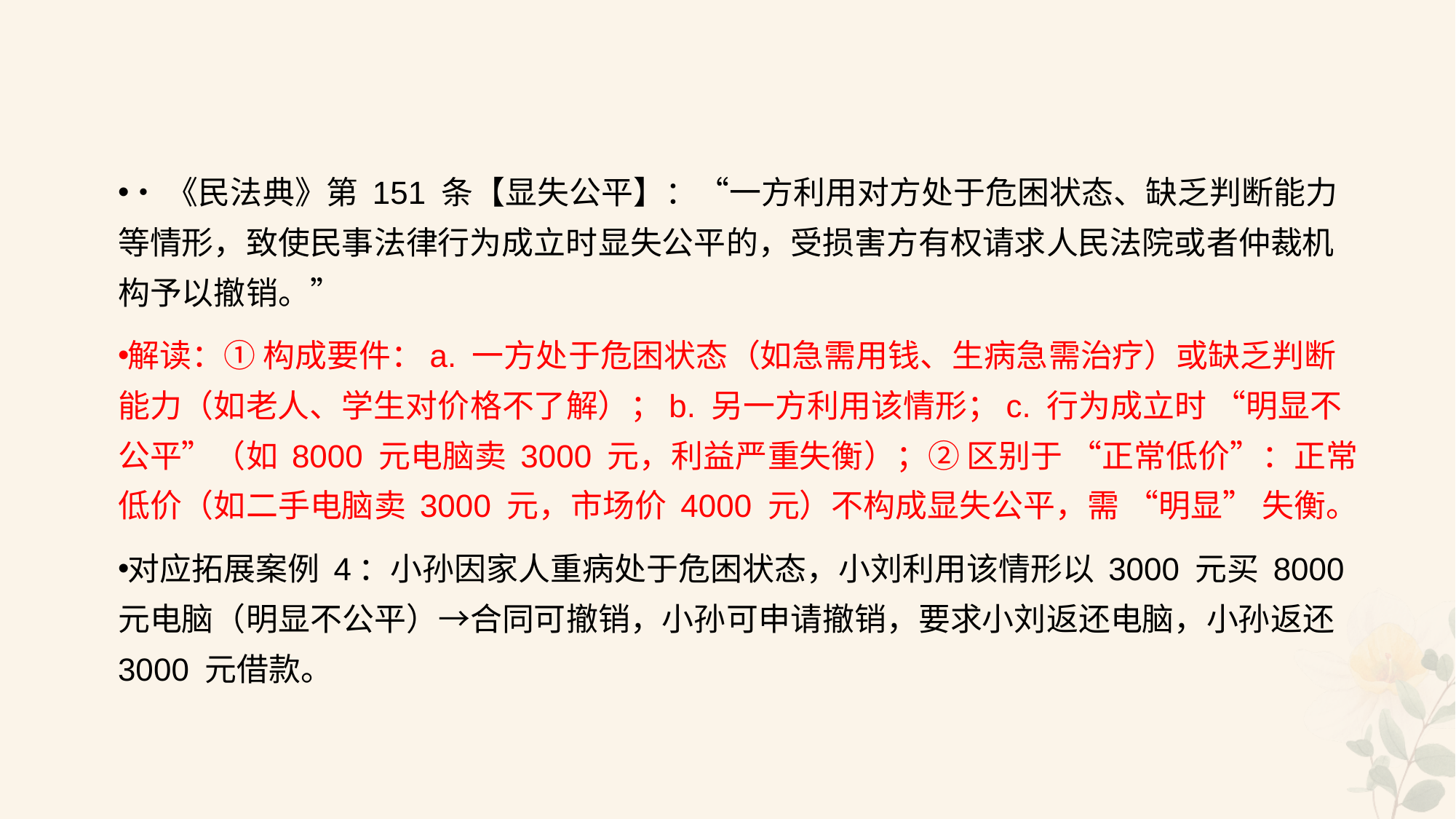

#
•《民法典》第 151 条【显失公平】：“一方利用对方处于危困状态、缺乏判断能力等情形，致使民事法律行为成立时显失公平的，受损害方有权请求人民法院或者仲裁机构予以撤销。”
解读：① 构成要件：a. 一方处于危困状态（如急需用钱、生病急需治疗）或缺乏判断能力（如老人、学生对价格不了解）；b. 另一方利用该情形；c. 行为成立时 “明显不公平”（如 8000 元电脑卖 3000 元，利益严重失衡）；② 区别于 “正常低价”：正常低价（如二手电脑卖 3000 元，市场价 4000 元）不构成显失公平，需 “明显” 失衡。
对应拓展案例 4：小孙因家人重病处于危困状态，小刘利用该情形以 3000 元买 8000 元电脑（明显不公平）→合同可撤销，小孙可申请撤销，要求小刘返还电脑，小孙返还 3000 元借款。